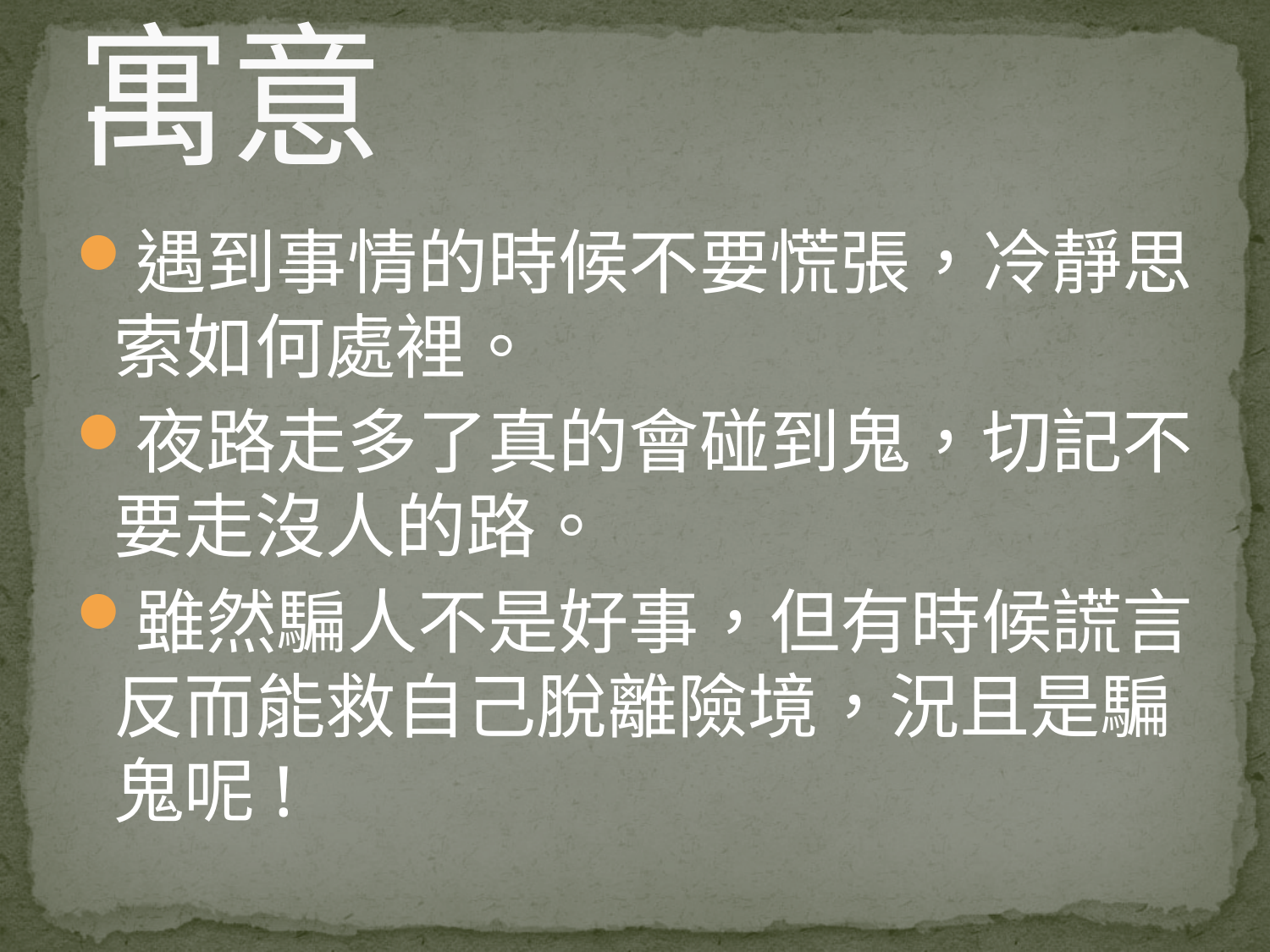

# 寓意
遇到事情的時候不要慌張，冷靜思索如何處裡。
夜路走多了真的會碰到鬼，切記不要走沒人的路。
雖然騙人不是好事，但有時候謊言反而能救自己脫離險境，況且是騙鬼呢!